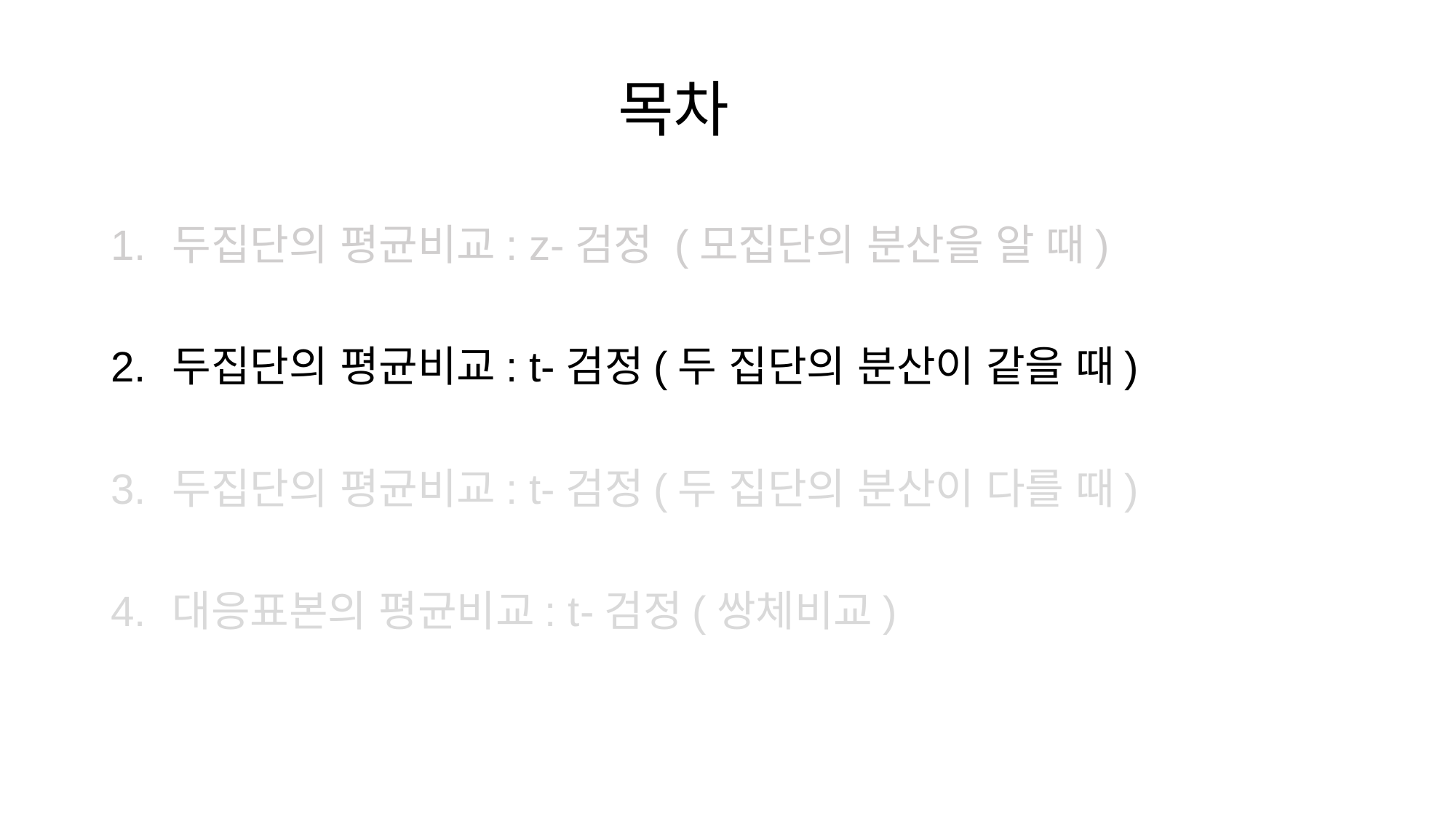

목차
두집단의 평균비교: z-검정 (모집단의 분산을 알 때)

두집단의 평균비교: t-검정(두 집단의 분산이 같을 때)

두집단의 평균비교: t-검정(두 집단의 분산이 다를 때)

대응표본의 평균비교: t-검정(쌍체비교)